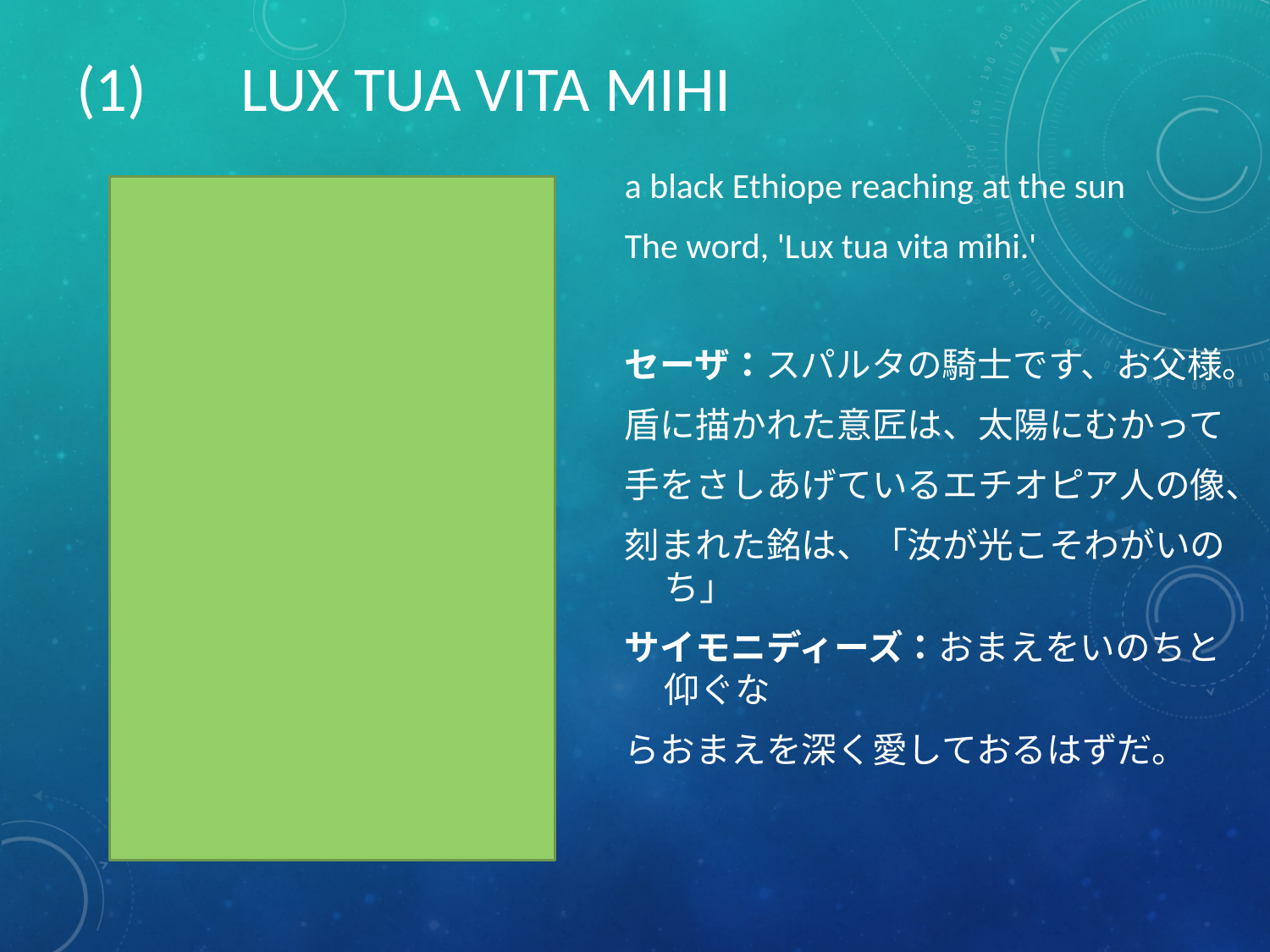

# (1)　LUX TUA VITA MIHI
a black Ethiope reaching at the sun
The word, 'Lux tua vita mihi.'

セーザ：スパルタの騎士です、お父様。
盾に描かれた意匠は、太陽にむかって
手をさしあげているエチオピア人の像、
刻まれた銘は、「汝が光こそわがいのち」
サイモニディーズ：おまえをいのちと仰ぐな
らおまえを深く愛しておるはずだ。